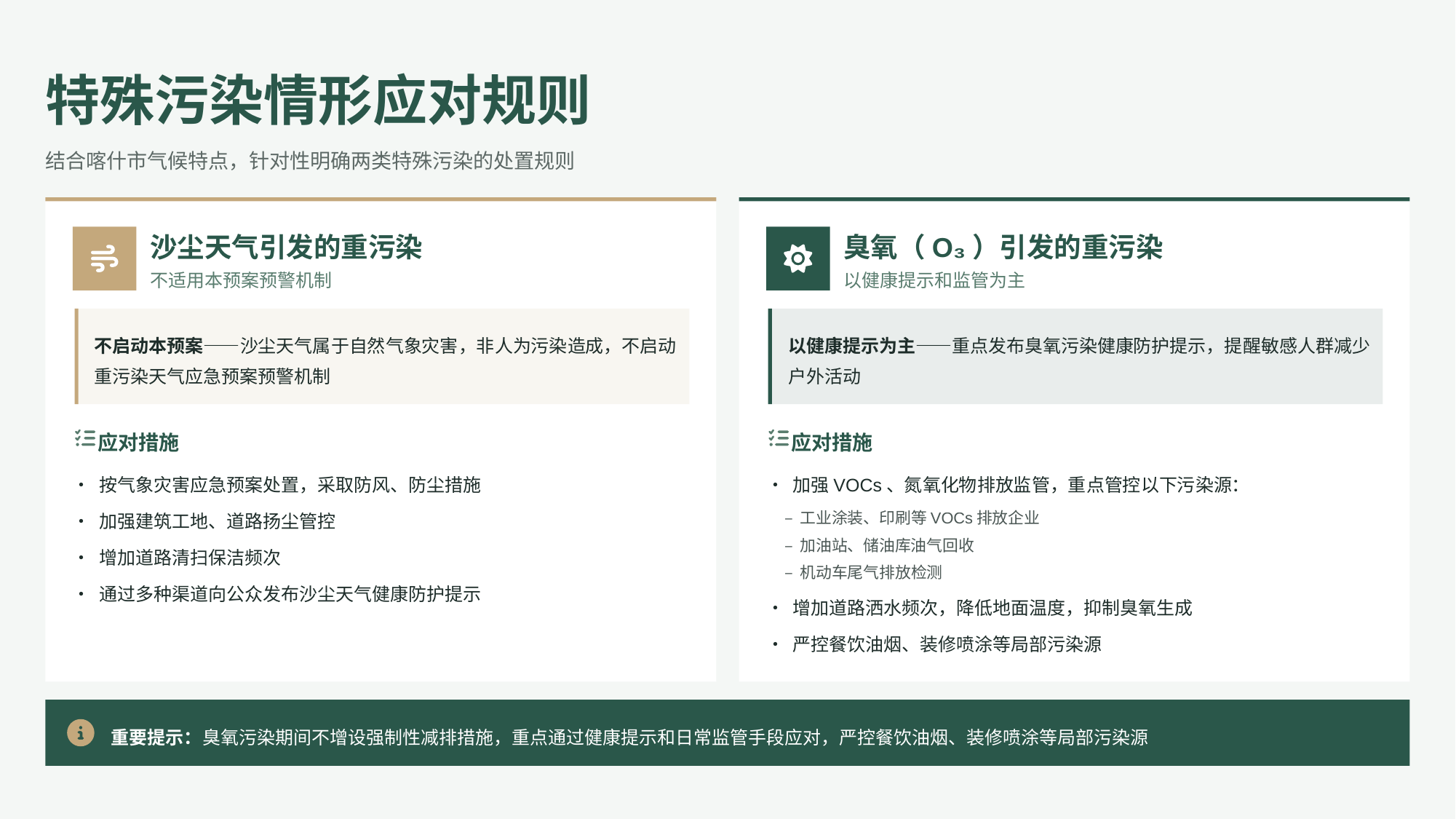

特殊污染情形应对规则
结合喀什市气候特点，针对性明确两类特殊污染的处置规则

沙尘天气引发的重污染

臭氧（O₃）引发的重污染

不适用本预案预警机制
以健康提示和监管为主

不启动本预案——沙尘天气属于自然气象灾害，非人为污染造成，不启动重污染天气应急预案预警机制
以健康提示为主——重点发布臭氧污染健康防护提示，提醒敏感人群减少户外活动
应对措施
应对措施

• 按气象灾害应急预案处置，采取防风、防尘措施
• 加强VOCs、氮氧化物排放监管，重点管控以下污染源：
• 加强建筑工地、道路扬尘管控
– 工业涂装、印刷等VOCs排放企业
– 加油站、储油库油气回收
• 增加道路清扫保洁频次
– 机动车尾气排放检测
• 通过多种渠道向公众发布沙尘天气健康防护提示
• 增加道路洒水频次，降低地面温度，抑制臭氧生成
• 严控餐饮油烟、装修喷涂等局部污染源

重要提示：臭氧污染期间不增设强制性减排措施，重点通过健康提示和日常监管手段应对，严控餐饮油烟、装修喷涂等局部污染源